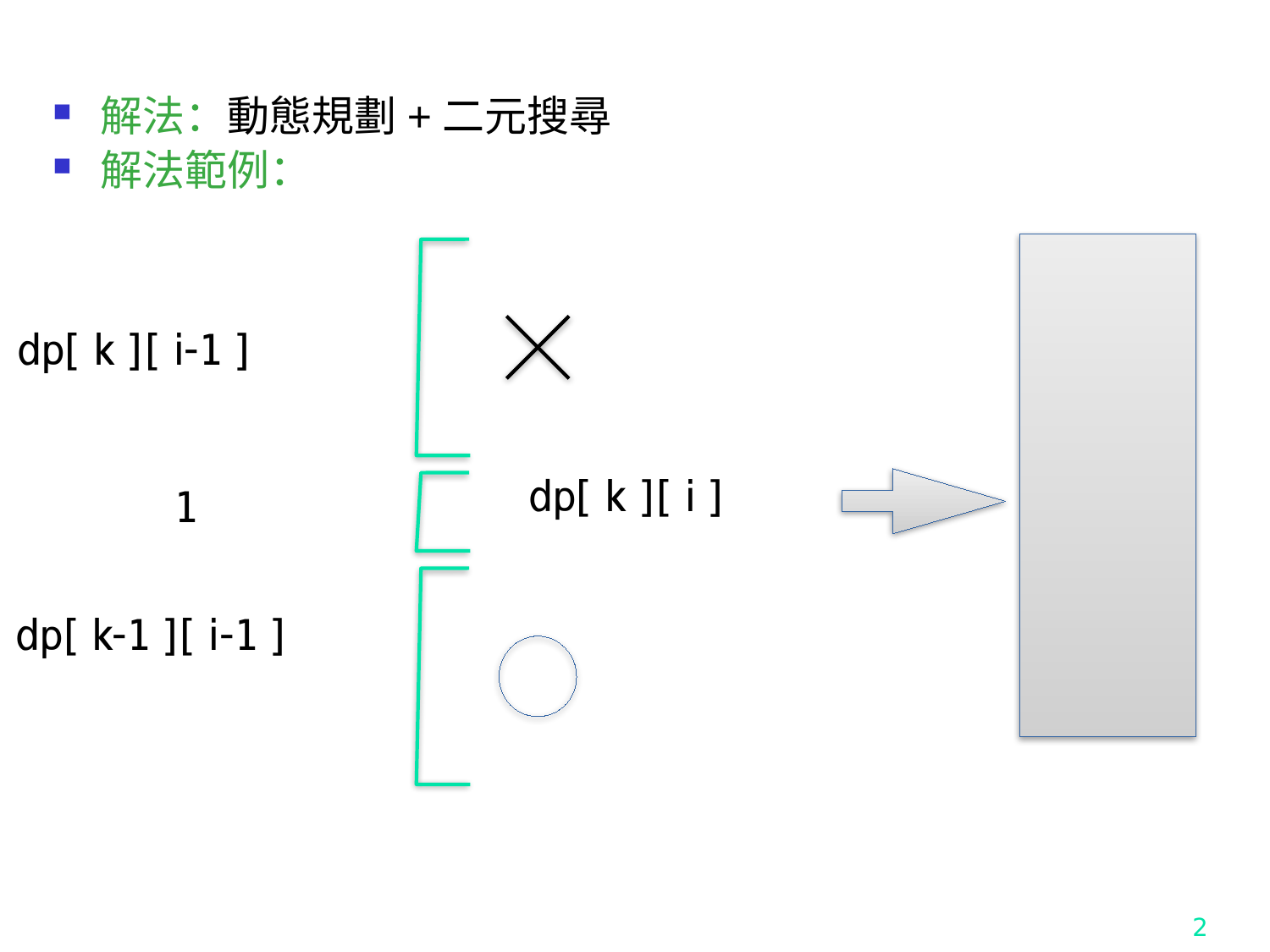

解法：動態規劃+二元搜尋
解法範例：

dp[ k ][ i-1 ]

dp[ k ][ i ]

1

dp[ k-1 ][ i-1 ]

2